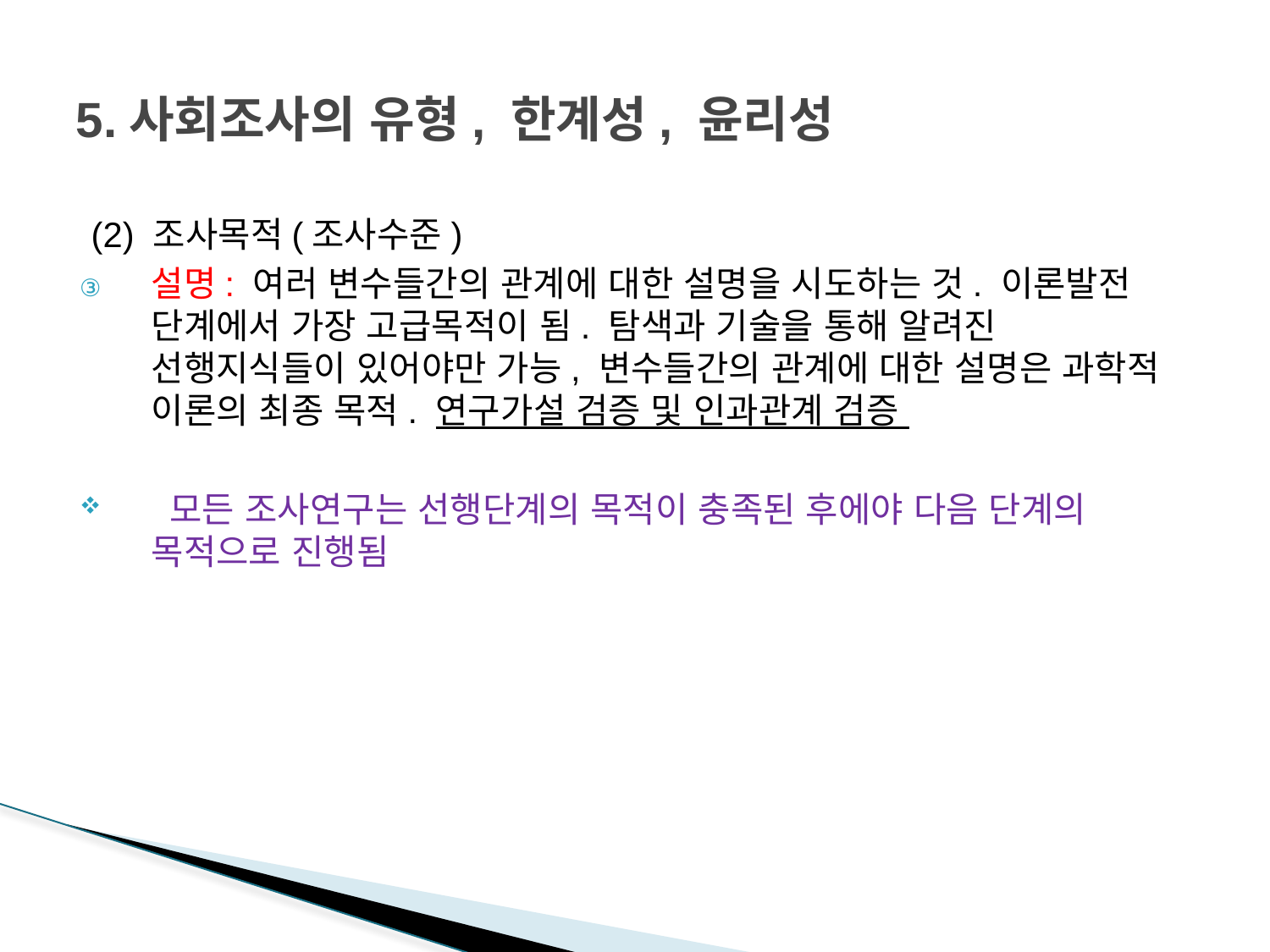

# 5.사회조사의 유형, 한계성, 윤리성
(2) 조사목적(조사수준)
설명: 여러 변수들간의 관계에 대한 설명을 시도하는 것. 이론발전 단계에서 가장 고급목적이 됨. 탐색과 기술을 통해 알려진 선행지식들이 있어야만 가능, 변수들간의 관계에 대한 설명은 과학적 이론의 최종 목적. 연구가설 검증 및 인과관계 검증

 모든 조사연구는 선행단계의 목적이 충족된 후에야 다음 단계의 목적으로 진행됨